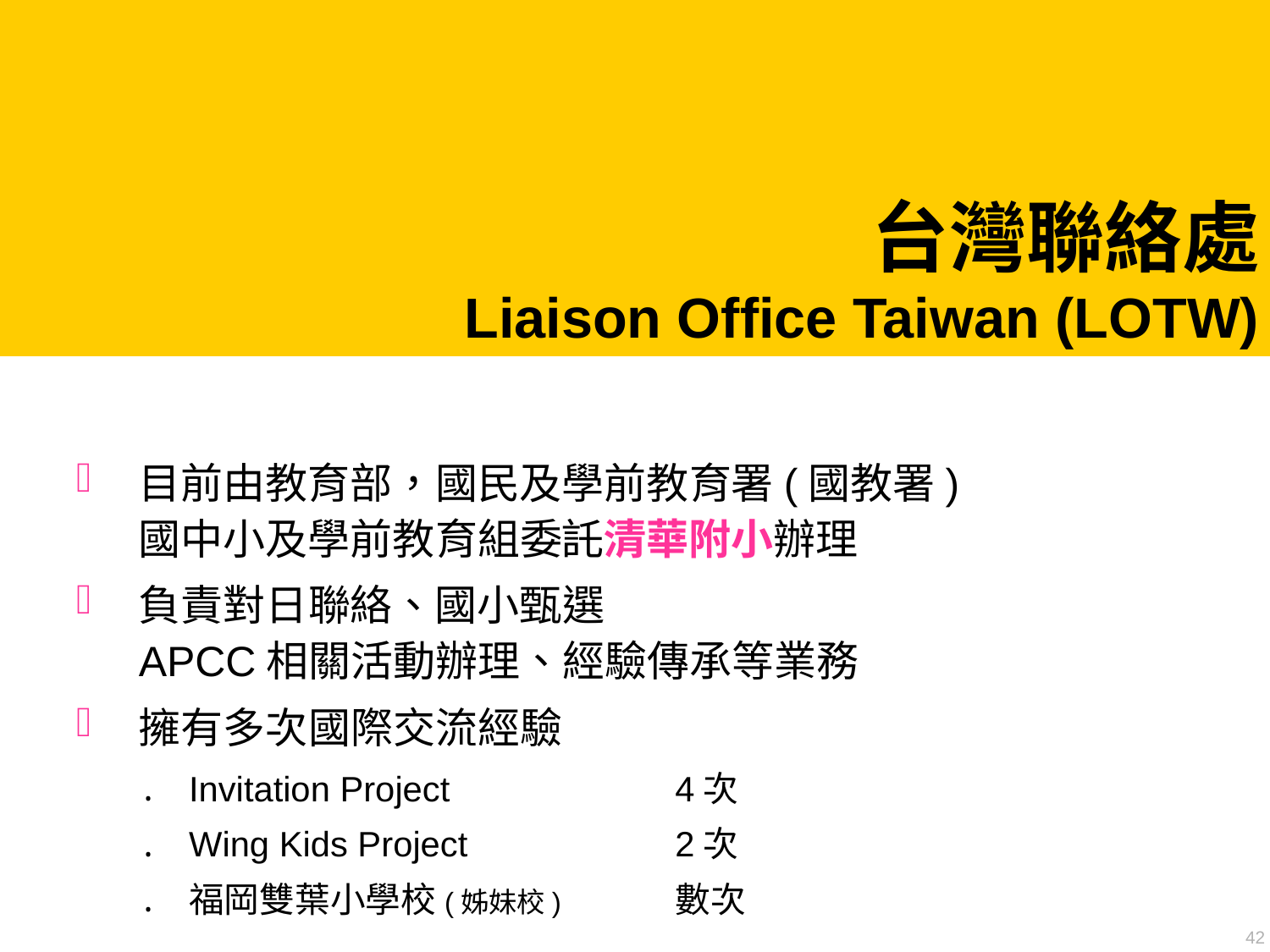

# 台灣聯絡處 Liaison Office Taiwan (LOTW)
目前由教育部，國民及學前教育署(國教署)
國中小及學前教育組委託清華附小辦理
負責對日聯絡、國小甄選
APCC相關活動辦理、經驗傳承等業務
擁有多次國際交流經驗
Invitation Project	4次
Wing Kids Project	2次
福岡雙葉小學校(姊妹校)	數次
42